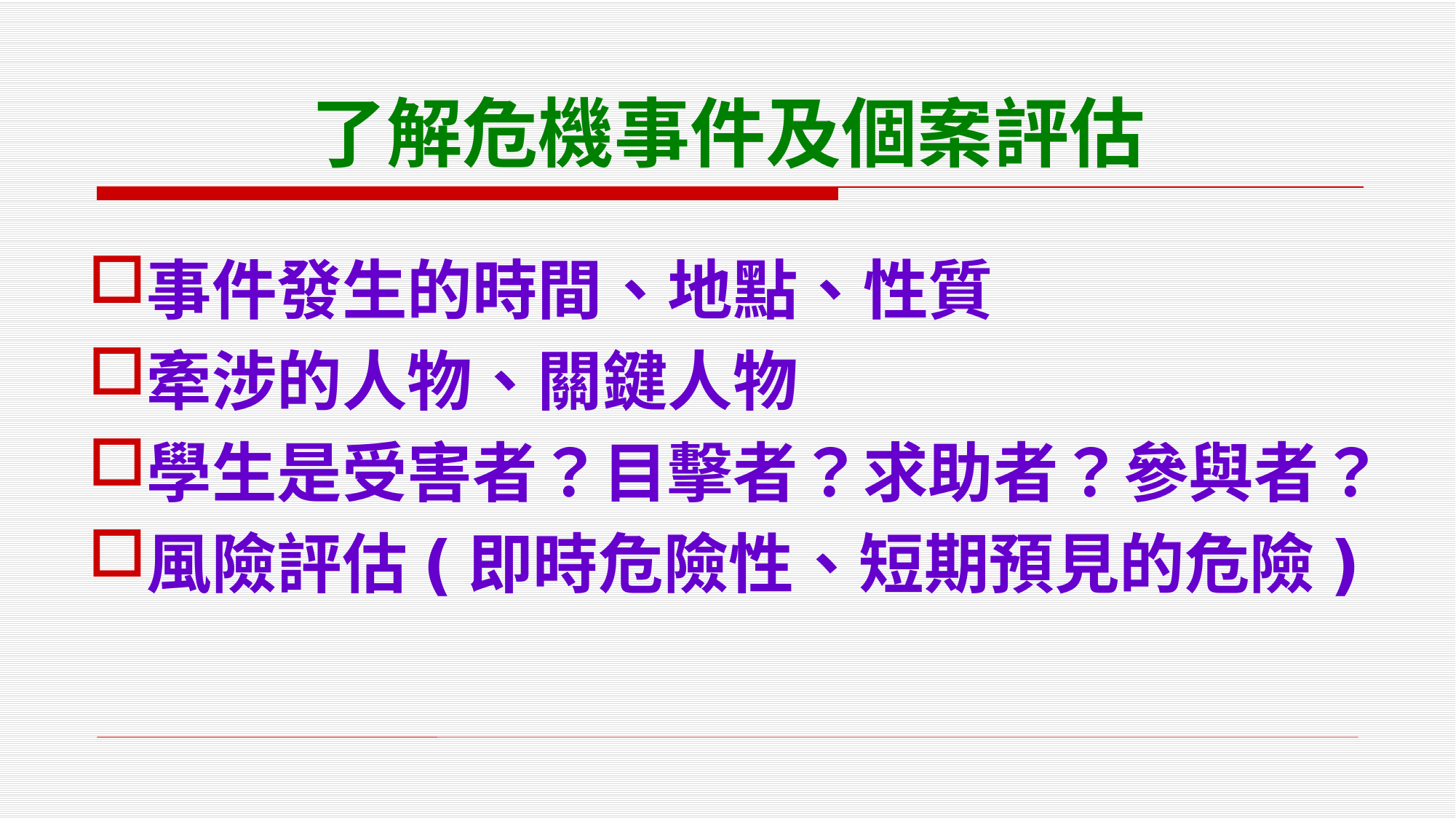

# 了解危機事件及個案評估

事件發生的時間、地點、性質
牽涉的人物、關鍵人物
學生是受害者？目擊者？求助者？參與者？
風險評估(即時危險性、短期預見的危險)